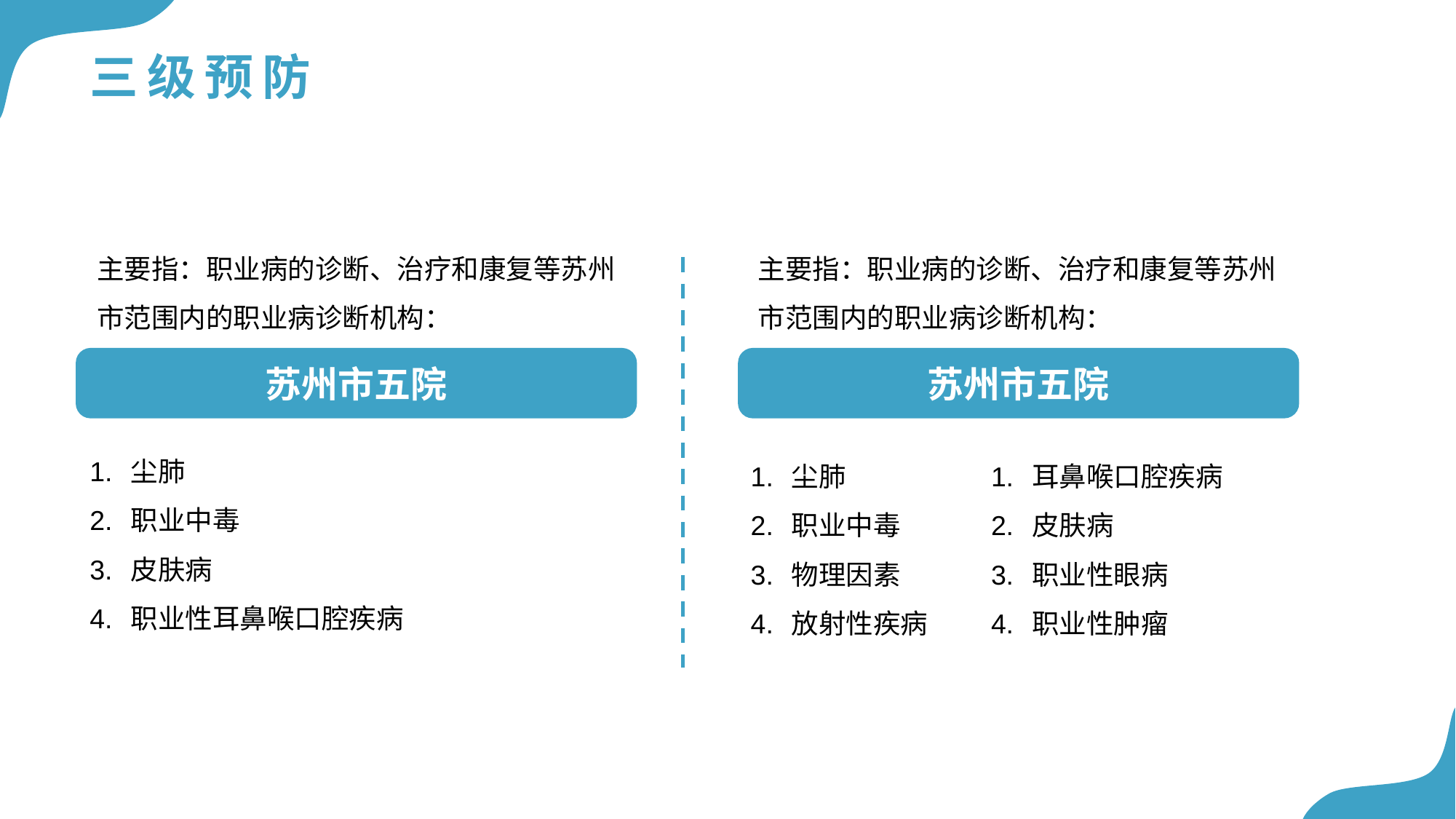

# 三级预防
主要指：职业病的诊断、治疗和康复等苏州市范围内的职业病诊断机构：
苏州市五院
尘肺
职业中毒
皮肤病
职业性耳鼻喉口腔疾病
主要指：职业病的诊断、治疗和康复等苏州市范围内的职业病诊断机构：
苏州市五院
尘肺
职业中毒
物理因素
放射性疾病
耳鼻喉口腔疾病
皮肤病
职业性眼病
职业性肿瘤